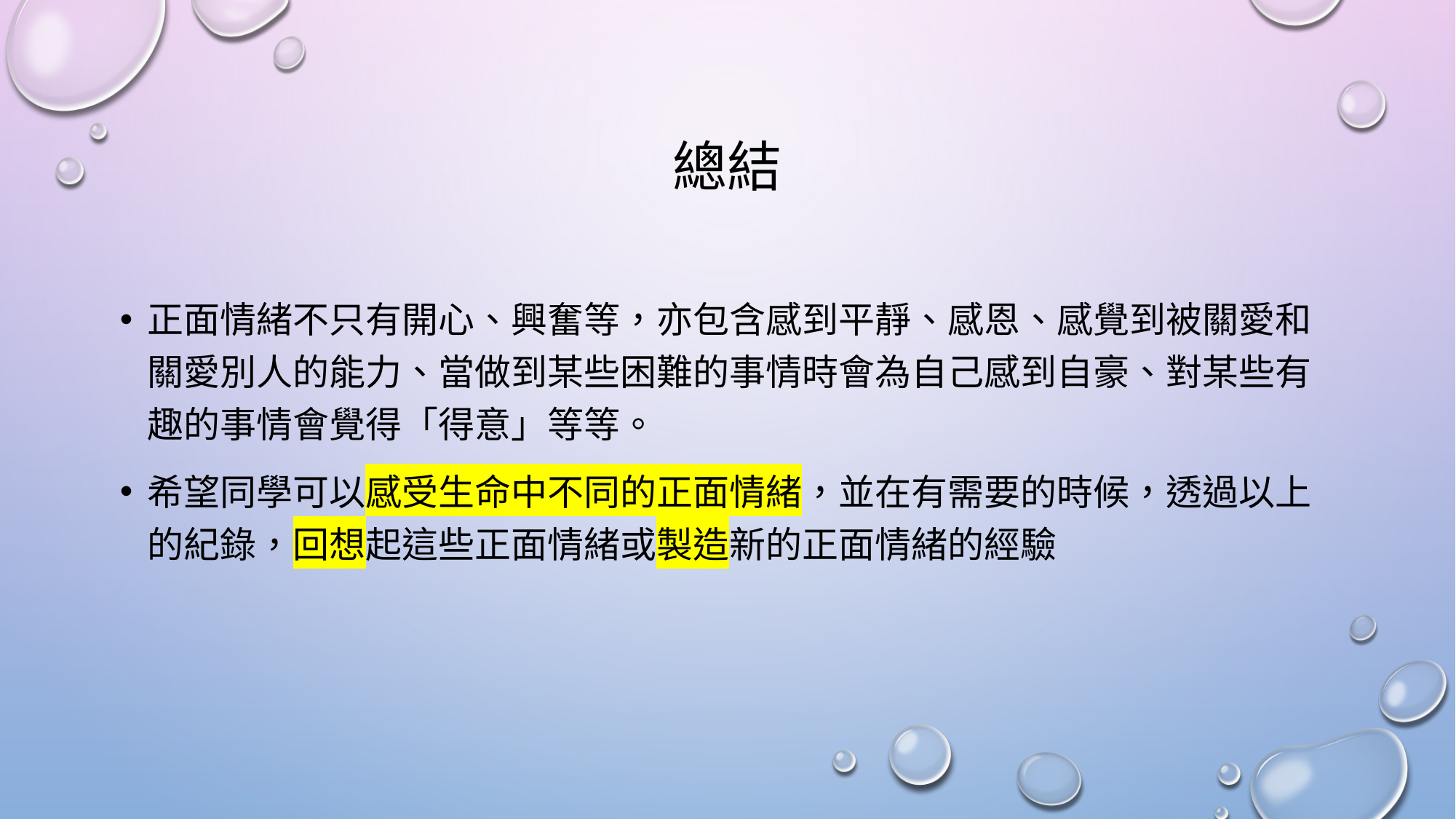

# 總結
正面情緒不只有開心、興奮等，亦包含感到平靜、感恩、感覺到被關愛和關愛別人的能力、當做到某些困難的事情時會為自己感到自豪、對某些有趣的事情會覺得「得意」等等。
希望同學可以感受生命中不同的正面情緒，並在有需要的時候，透過以上的紀錄，回想起這些正面情緒或製造新的正面情緒的經驗